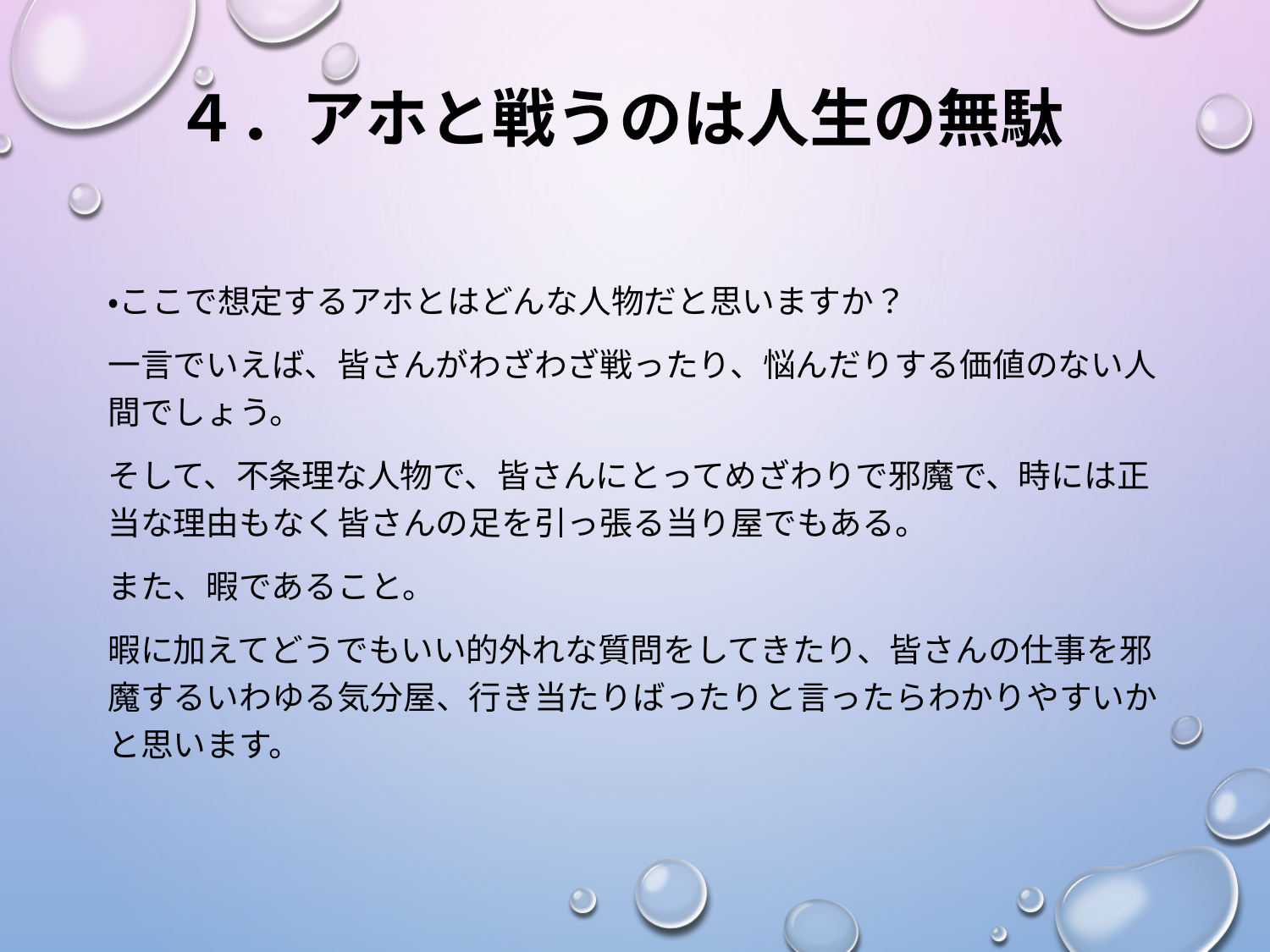

# ４．アホと戦うのは人生の無駄
・ここで想定するアホとはどんな人物だと思いますか？
一言でいえば、皆さんがわざわざ戦ったり、悩んだりする価値のない人間でしょう。
そして、不条理な人物で、皆さんにとってめざわりで邪魔で、時には正当な理由もなく皆さんの足を引っ張る当り屋でもある。
また、暇であること。
暇に加えてどうでもいい的外れな質問をしてきたり、皆さんの仕事を邪魔するいわゆる気分屋、行き当たりばったりと言ったらわかりやすいかと思います。